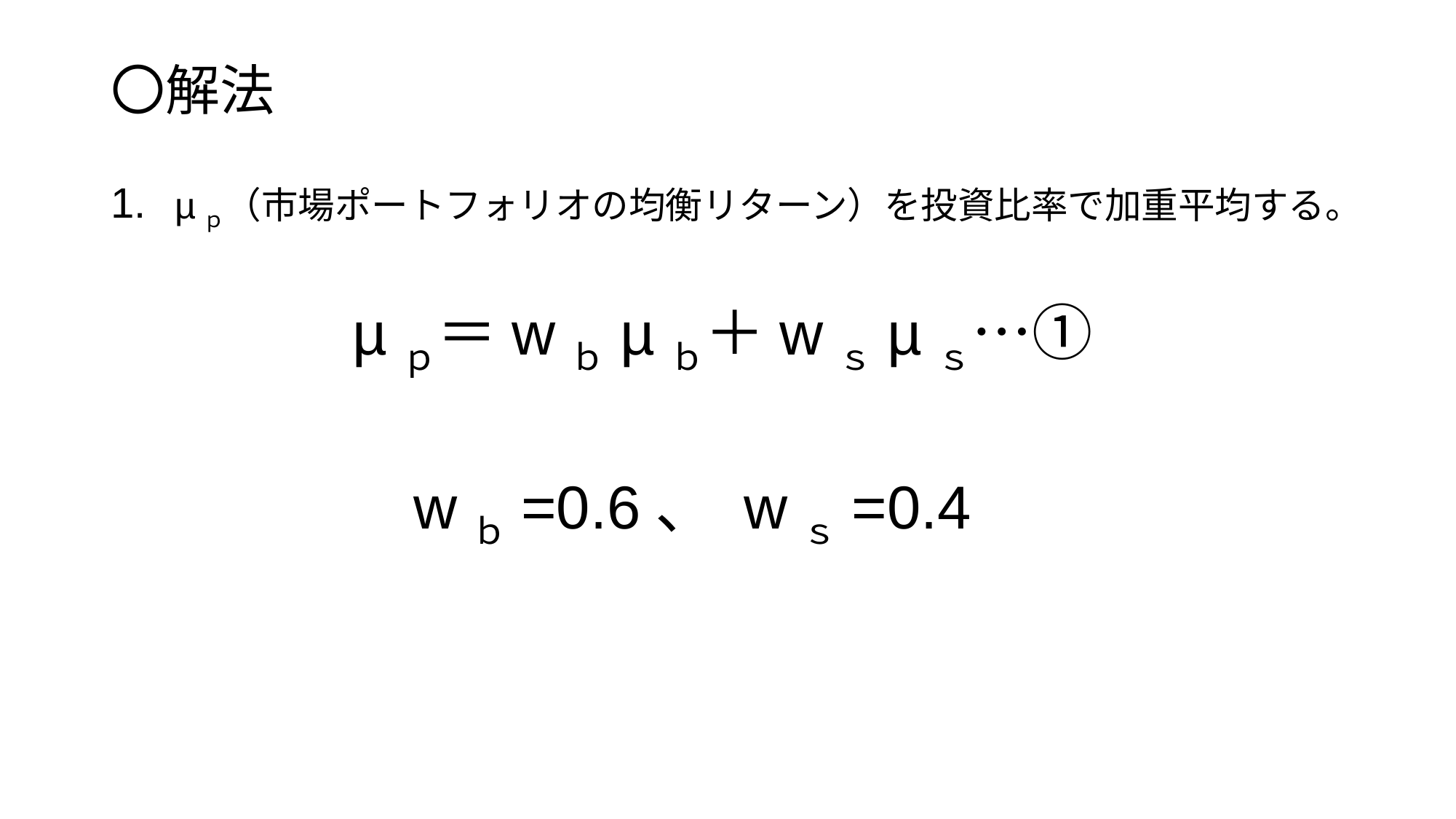

# 〇解法
1.
µｐ（市場ポートフォリオの均衡リターン）を投資比率で加重平均する。
µｐ＝wｂµｂ＋wｓµｓ…①
wｂ=0.6、 wｓ=0.4